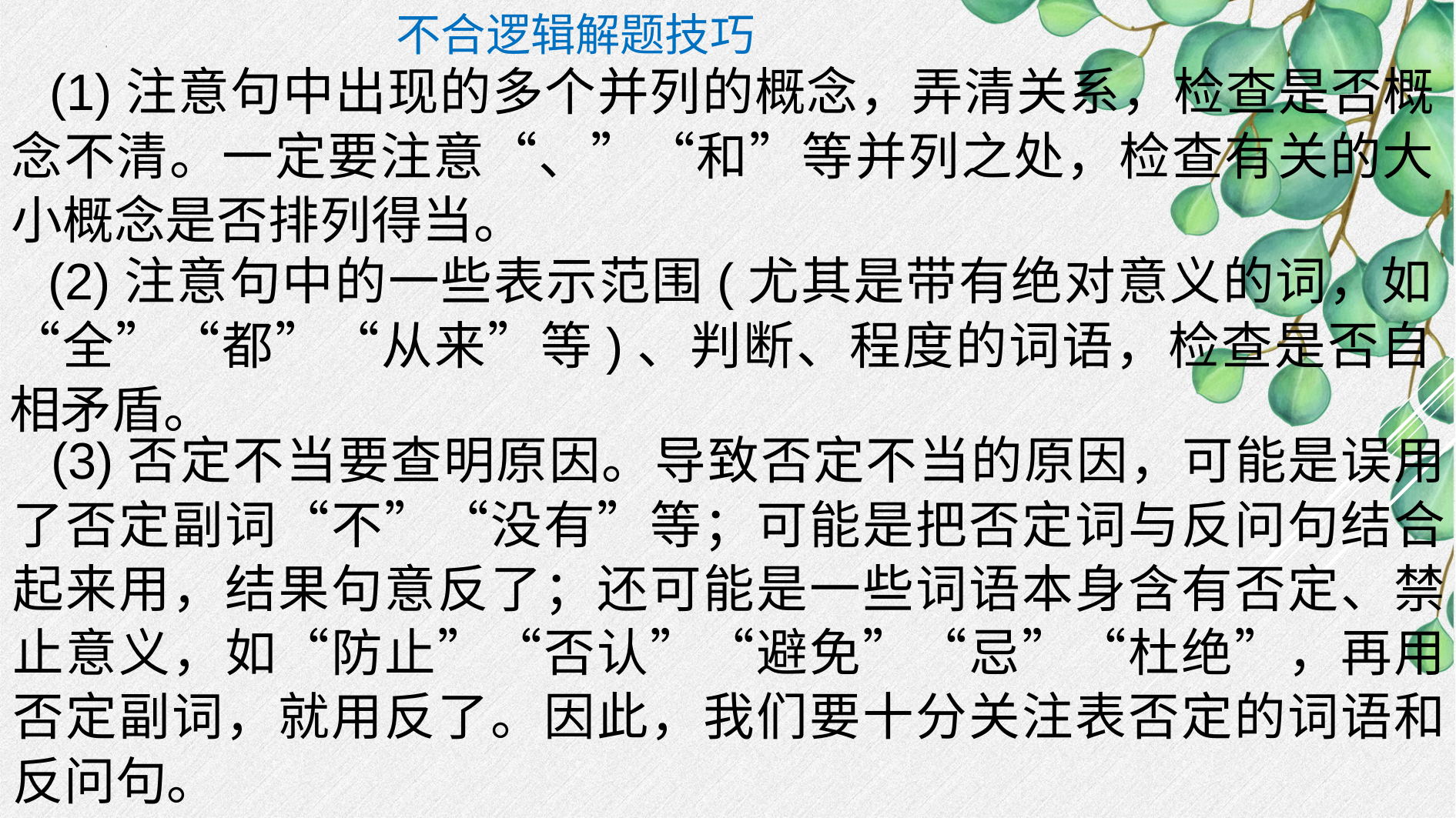

不合逻辑解题技巧
(1)注意句中出现的多个并列的概念，弄清关系，检查是否概念不清。一定要注意“、”“和”等并列之处，检查有关的大小概念是否排列得当。
(2)注意句中的一些表示范围(尤其是带有绝对意义的词，如“全”“都”“从来”等)、判断、程度的词语，检查是否自相矛盾。
(3)否定不当要查明原因。导致否定不当的原因，可能是误用了否定副词“不”“没有”等；可能是把否定词与反问句结合起来用，结果句意反了；还可能是一些词语本身含有否定、禁止意义，如“防止”“否认”“避免”“忌”“杜绝”，再用否定副词，就用反了。因此，我们要十分关注表否定的词语和反问句。